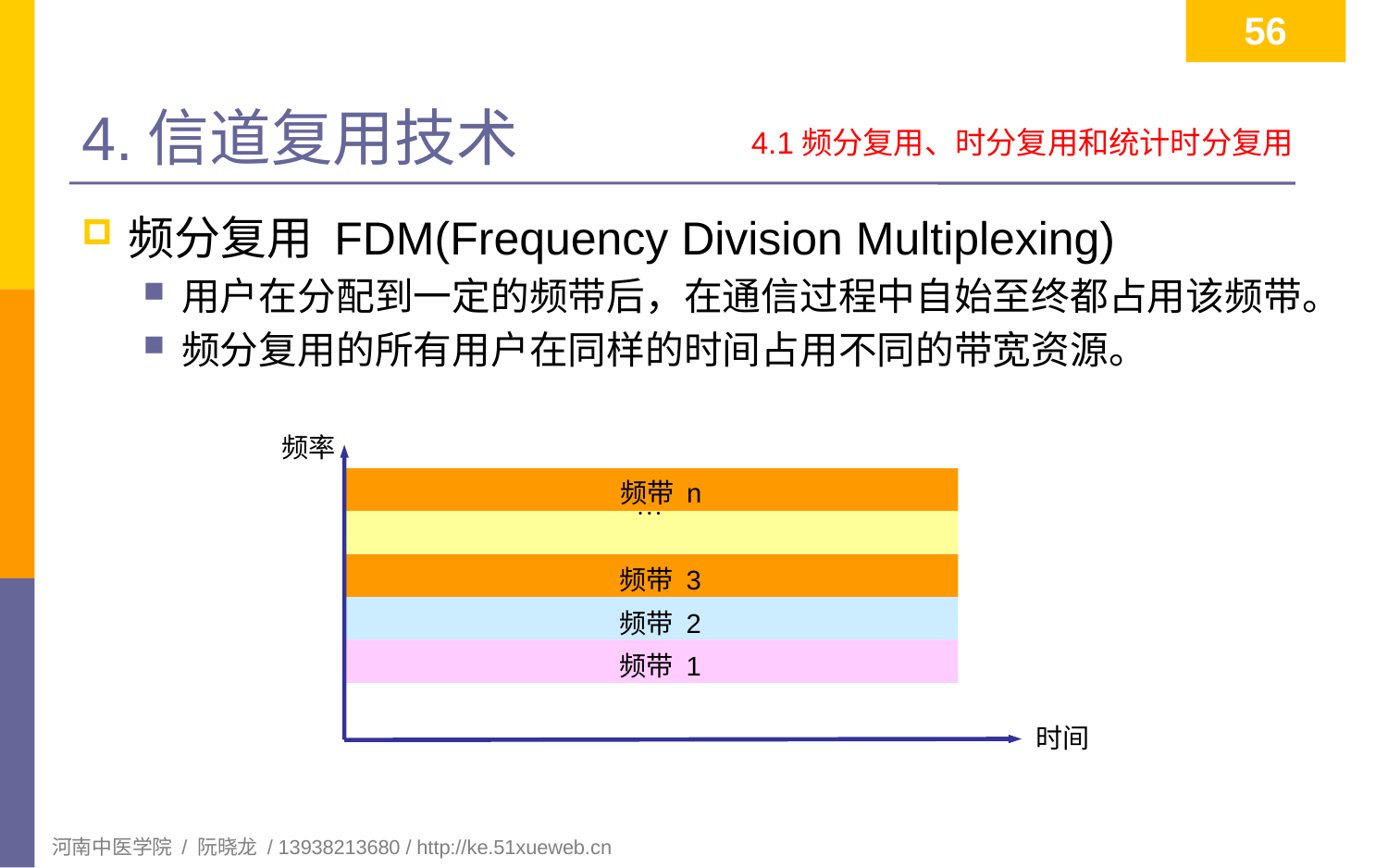

56
# 4.信道复用技术
4.1频分复用、时分复用和统计时分复用
频分复用 FDM(Frequency Division Multiplexing)
用户在分配到一定的频带后，在通信过程中自始至终都占用该频带。
频分复用的所有用户在同样的时间占用不同的带宽资源。

频率

频带 n
…

频带 3

频带 2

频带 1
时间